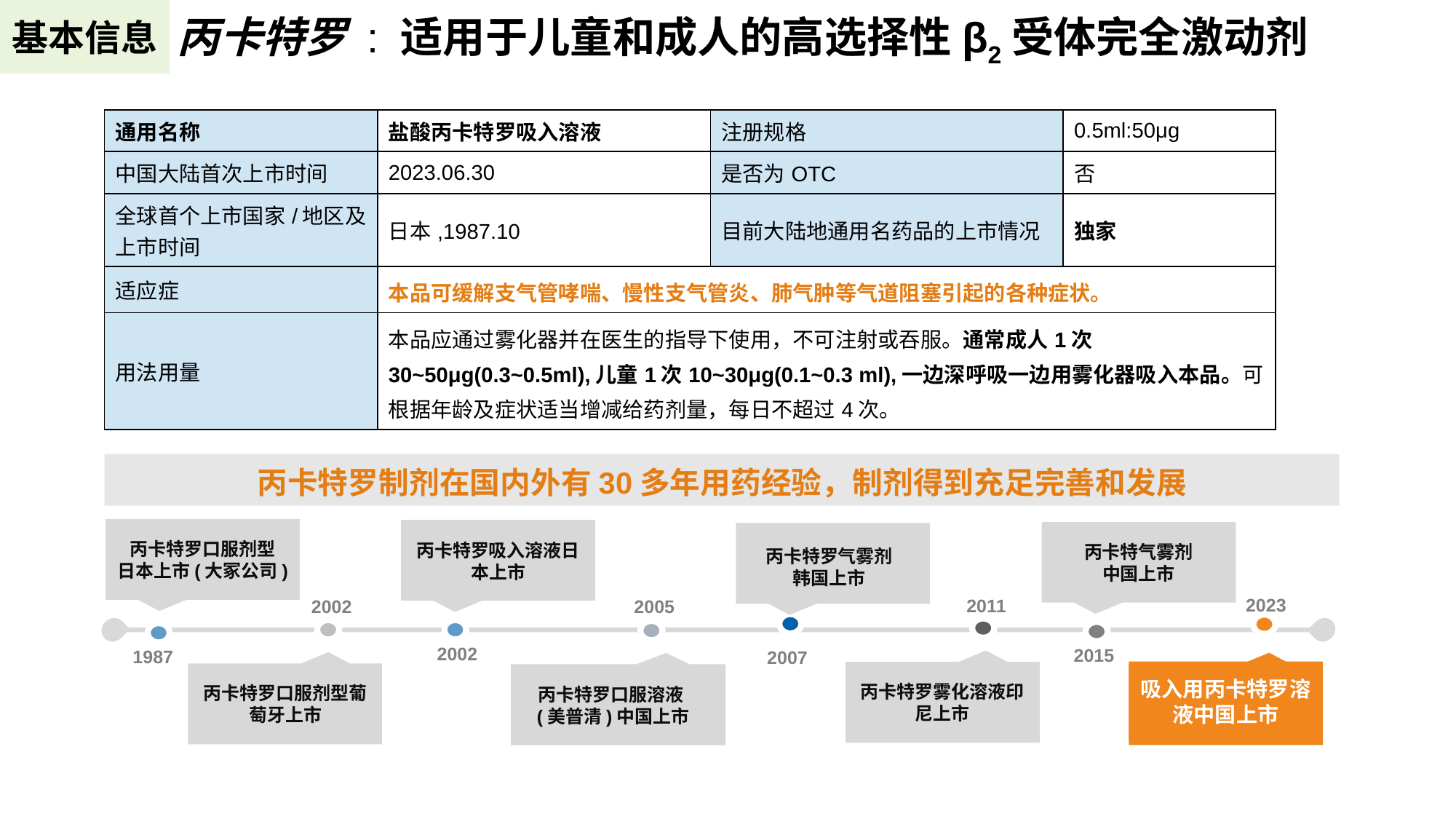

基本信息
丙卡特罗 : 适用于儿童和成人的高选择性β2受体完全激动剂
| 通用名称 | 盐酸丙卡特罗吸入溶液 | 注册规格 | 0.5ml:50μg |
| --- | --- | --- | --- |
| 中国大陆首次上市时间 | 2023.06.30 | 是否为OTC | 否 |
| 全球首个上市国家/地区及上市时间 | 日本,1987.10 | 目前大陆地通用名药品的上市情况 | 独家 |
| 适应症 | 本品可缓解支气管哮喘、慢性支气管炎、肺气肿等气道阻塞引起的各种症状。 |  |  |
| 用法用量 | 本品应通过雾化器并在医生的指导下使用，不可注射或吞服。通常成人1次30~50μg(0.3~0.5ml),儿童1次10~30μg(0.1~0.3 ml),一边深呼吸一边用雾化器吸入本品。可根据年龄及症状适当增减给药剂量，每日不超过4次。 |  |  |
丙卡特罗制剂在国内外有30多年用药经验，制剂得到充足完善和发展

丙卡特罗口服剂型
日本上市(大冢公司)
丙卡特罗吸入溶液日本上市

丙卡特气雾剂
中国上市
Supporting text here.
丙卡特罗气雾剂
韩国上市
2023
2011
2005
2002

2002
2015
1987
2007
吸入用丙卡特罗溶液中国上市

丙卡特罗雾化溶液印尼上市

丙卡特罗口服剂型葡萄牙上市

丙卡特罗口服溶液(美普清)中国上市